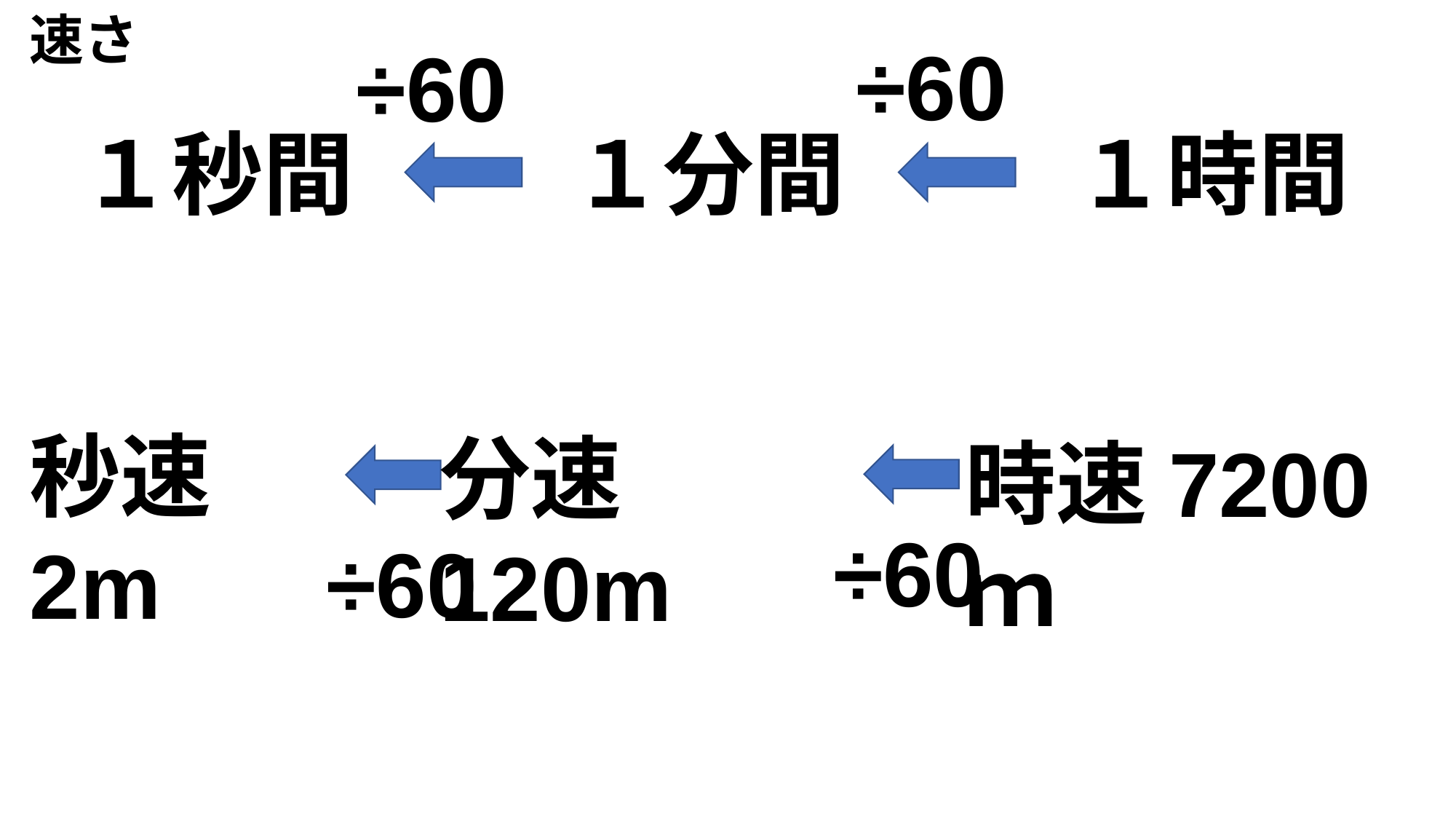

速さ
÷60
÷60
１時間
１分間
１秒間

秒速2m
分速120m
時速7200ｍ

÷60
÷60